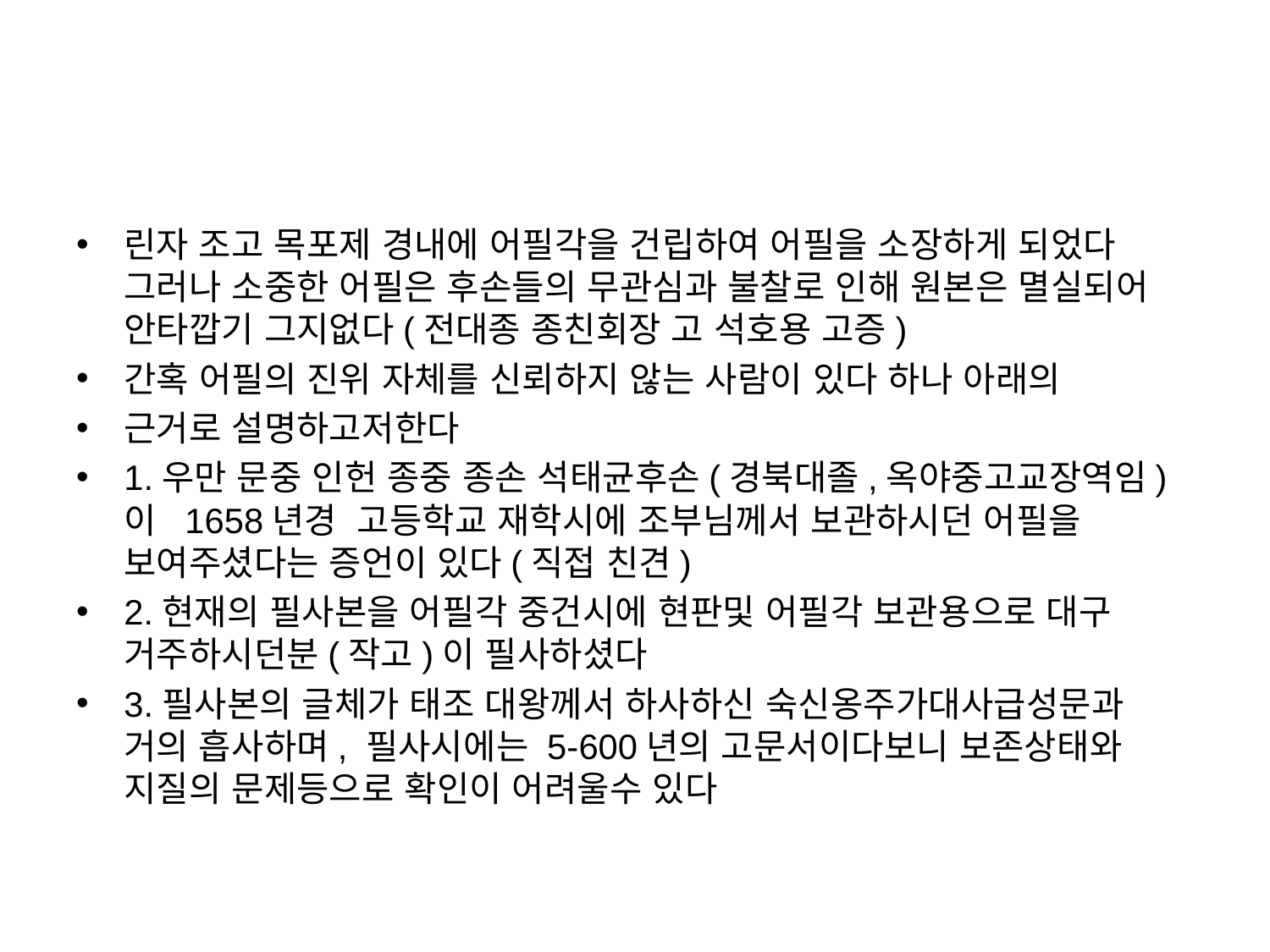

린자 조고 목포제 경내에 어필각을 건립하여 어필을 소장하게 되었다  그러나 소중한 어필은 후손들의 무관심과 불찰로 인해 원본은 멸실되어 안타깝기 그지없다(전대종 종친회장 고 석호용 고증)
간혹 어필의 진위 자체를 신뢰하지 않는 사람이 있다 하나 아래의
근거로 설명하고저한다
1.우만 문중 인헌 종중 종손 석태균후손(경북대졸,옥야중고교장역임)이  1658년경  고등학교 재학시에 조부님께서 보관하시던 어필을 보여주셨다는 증언이 있다(직접 친견)
2.현재의 필사본을 어필각 중건시에 현판및 어필각 보관용으로 대구 거주하시던분(작고)이 필사하셨다
3.필사본의 글체가 태조 대왕께서 하사하신 숙신옹주가대사급성문과 거의 흡사하며, 필사시에는 5-600년의 고문서이다보니 보존상태와 지질의 문제등으로 확인이 어려울수 있다